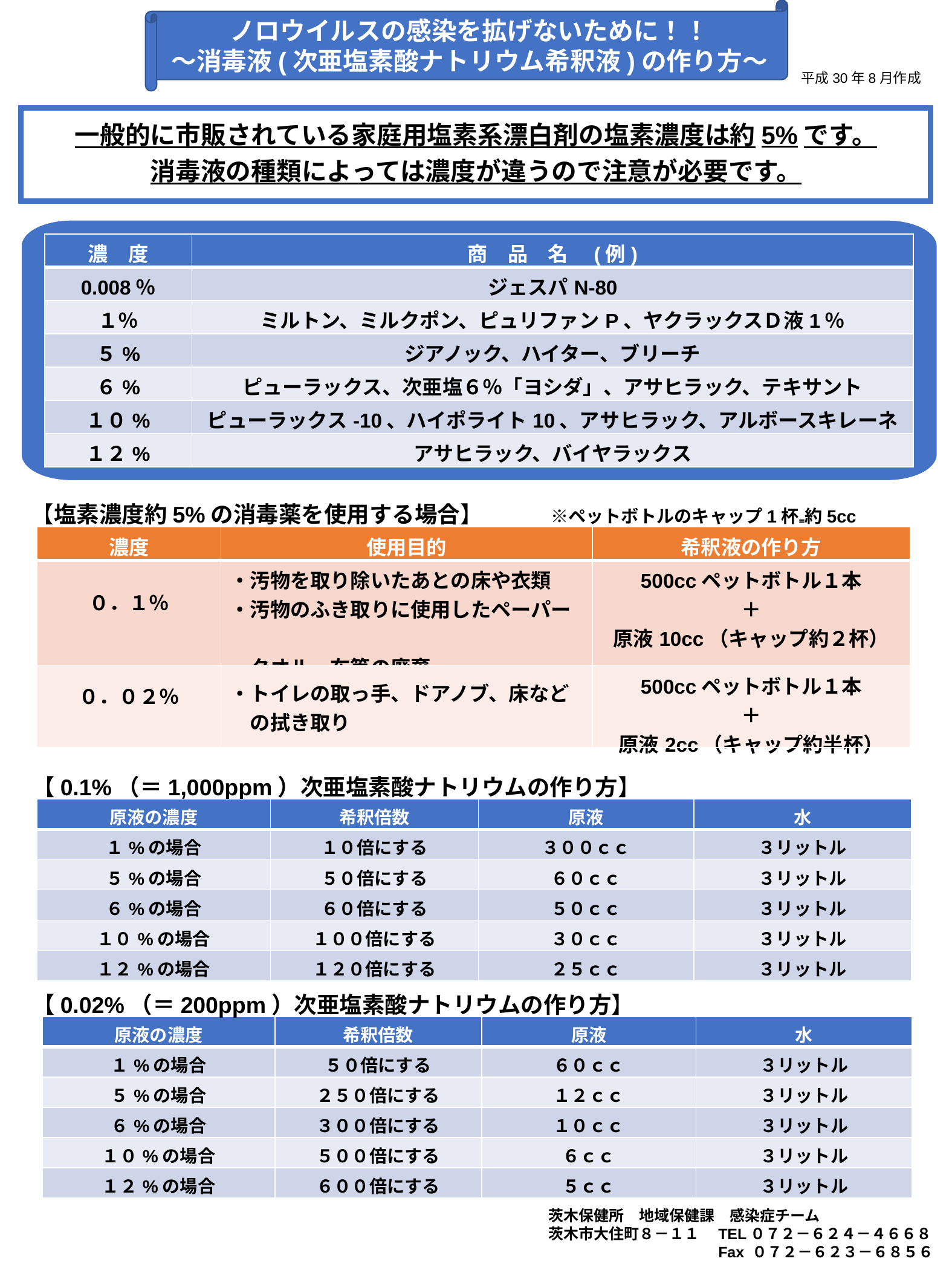

ノロウイルスの感染を拡げないために！！
～消毒液(次亜塩素酸ナトリウム希釈液)の作り方～

平成30年8月作成

一般的に市販されている家庭用塩素系漂白剤の塩素濃度は約5%です。
消毒液の種類によっては濃度が違うので注意が必要です。

| 濃　度 | 商　品　名　(例) |
| --- | --- |
| 0.008％ | ジェスパN-80 |
| １％ | ミルトン、ミルクポン、ピュリファンP、ヤクラックスＤ液1％ |
| ５% | ジアノック、ハイター、ブリーチ |
| ６% | ピューラックス、次亜塩６％「ヨシダ」、アサヒラック、テキサント |
| １０% | ピューラックス-10、ハイポライト10、アサヒラック、アルボースキレーネ |
| １２% | アサヒラック、バイヤラックス |

【塩素濃度約5%の消毒薬を使用する場合】　　　※ペットボトルのキャップ1杯₌約5cc
| 濃度 | 使用目的 | 希釈液の作り方 |
| --- | --- | --- |
| ０．１％ | ・汚物を取り除いたあとの床や衣類 ・汚物のふき取りに使用したペーパー　 　タオル、布等の廃棄 | 500ccペットボトル１本 ＋ 原液10cc（キャップ約２杯） |
| ０．０２％ | ・トイレの取っ手、ドアノブ、床など 　の拭き取り | 500ccペットボトル１本 ＋ 原液2cc（キャップ約半杯） |
【0.1%（＝1,000ppm）次亜塩素酸ナトリウムの作り方】
| 原液の濃度 | 希釈倍数 | 原液 | 水 |
| --- | --- | --- | --- |
| １%の場合 | １０倍にする | ３００ｃｃ | ３リットル |
| ５%の場合 | ５０倍にする | ６０ｃｃ | ３リットル |
| ６%の場合 | ６０倍にする | ５０ｃｃ | ３リットル |
| １０%の場合 | １００倍にする | ３０ｃｃ | ３リットル |
| １２%の場合 | １２０倍にする | ２５ｃｃ | ３リットル |
【0.02%（＝200ppm）次亜塩素酸ナトリウムの作り方】
| 原液の濃度 | 希釈倍数 | 原液 | 水 |
| --- | --- | --- | --- |
| １%の場合 | ５０倍にする | ６０ｃｃ | ３リットル |
| ５%の場合 | ２５０倍にする | １２ｃｃ | ３リットル |
| ６%の場合 | ３００倍にする | １０ｃｃ | ３リットル |
| １０%の場合 | ５００倍にする | ６ｃｃ | ３リットル |
| １２%の場合 | ６００倍にする | ５ｃｃ | ３リットル |
茨木保健所　地域保健課　感染症チーム　
茨木市大住町８－１１　TEL０７２－６２４－４６６８
　　　　　　　　　　　Fax ０７２－６２３－６８５６